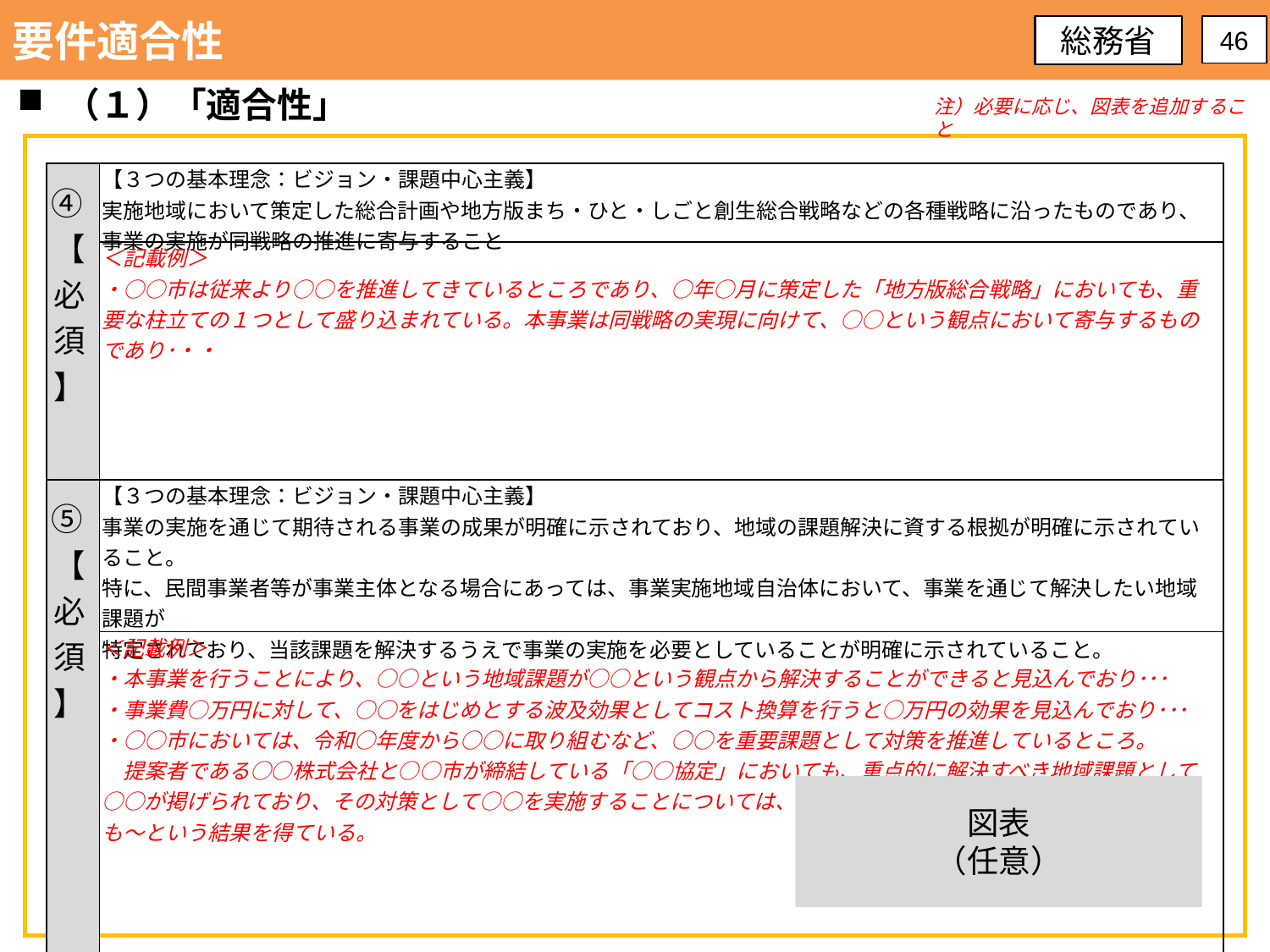

要件適合性
総務省
46
（１）「適合性」
注）必要に応じ、図表を追加すること

| ④【必須】 | 【３つの基本理念：ビジョン・課題中心主義】 実施地域において策定した総合計画や地方版まち・ひと・しごと創生総合戦略などの各種戦略に沿ったものであり、事業の実施が同戦略の推進に寄与すること |
| --- | --- |
|  | ＜記載例＞ ・○○市は従来より○○を推進してきているところであり、○年○月に策定した「地方版総合戦略」においても、重要な柱立ての１つとして盛り込まれている。本事業は同戦略の実現に向けて、○○という観点において寄与するものであり･・・ |
| ⑤【必須】 | 【３つの基本理念：ビジョン・課題中心主義】 事業の実施を通じて期待される事業の成果が明確に示されており、地域の課題解決に資する根拠が明確に示されていること。 特に、民間事業者等が事業主体となる場合にあっては、事業実施地域自治体において、事業を通じて解決したい地域課題が 特定されており、当該課題を解決するうえで事業の実施を必要としていることが明確に示されていること。 |
|  | ＜記載例＞ ・本事業を行うことにより、○○という地域課題が○○という観点から解決することができると見込んでおり･･･ ・事業費○万円に対して、○○をはじめとする波及効果としてコスト換算を行うと○万円の効果を見込んでおり･･･ ・○○市においては、令和○年度から○○に取り組むなど、○○を重要課題として対策を推進しているところ。 　提案者である○○株式会社と○○市が締結している「○○協定」においても、重点的に解決すべき地域課題として ○○が掲げられており、その対策として○○を実施することについては、令和○年○月に実施した市民アンケートでも～という結果を得ている。 |
図表
（任意）